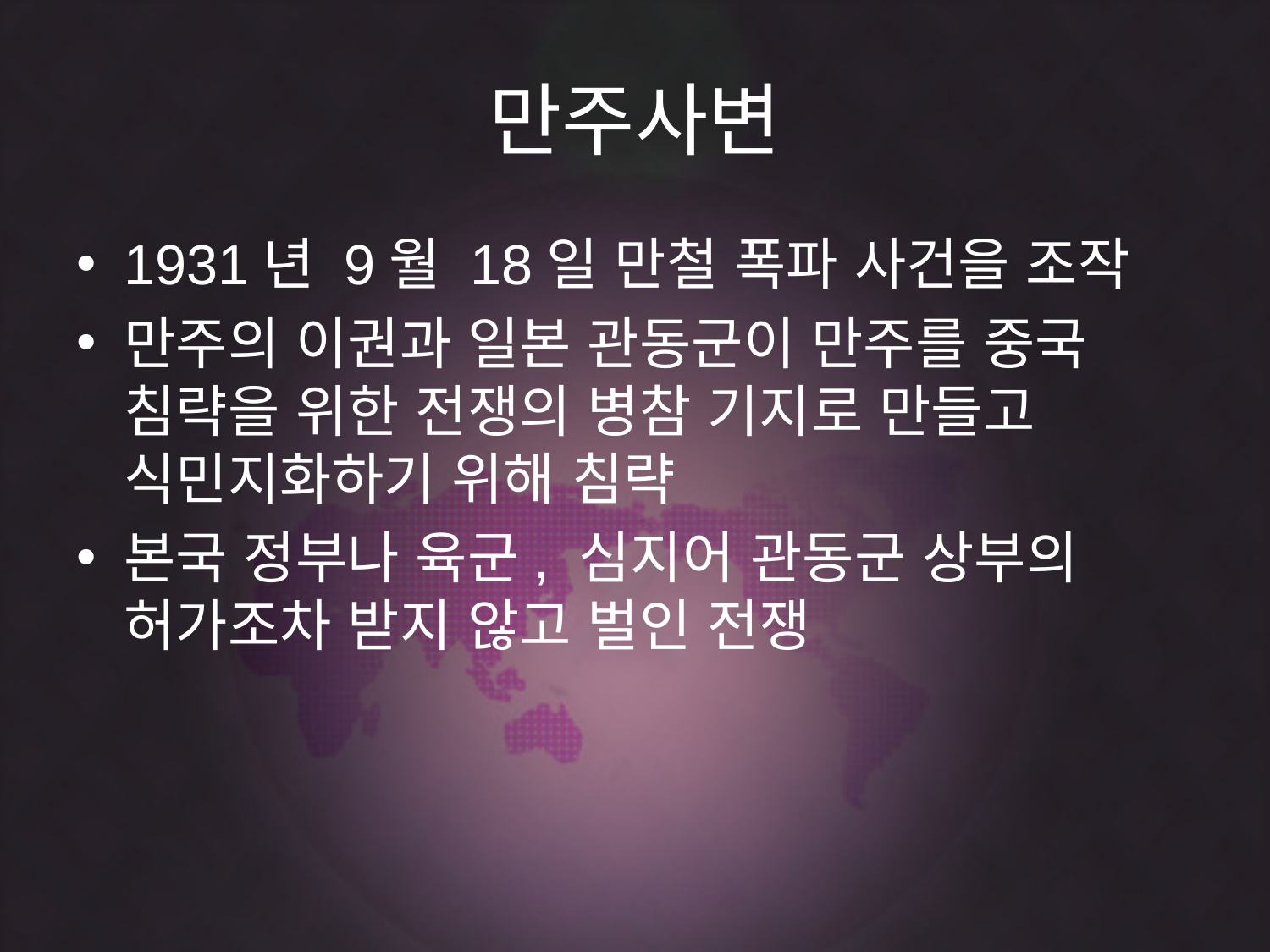

# 만주사변
1931년 9월 18일 만철 폭파 사건을 조작
만주의 이권과 일본 관동군이 만주를 중국 침략을 위한 전쟁의 병참 기지로 만들고 식민지화하기 위해 침략
본국 정부나 육군, 심지어 관동군 상부의 허가조차 받지 않고 벌인 전쟁